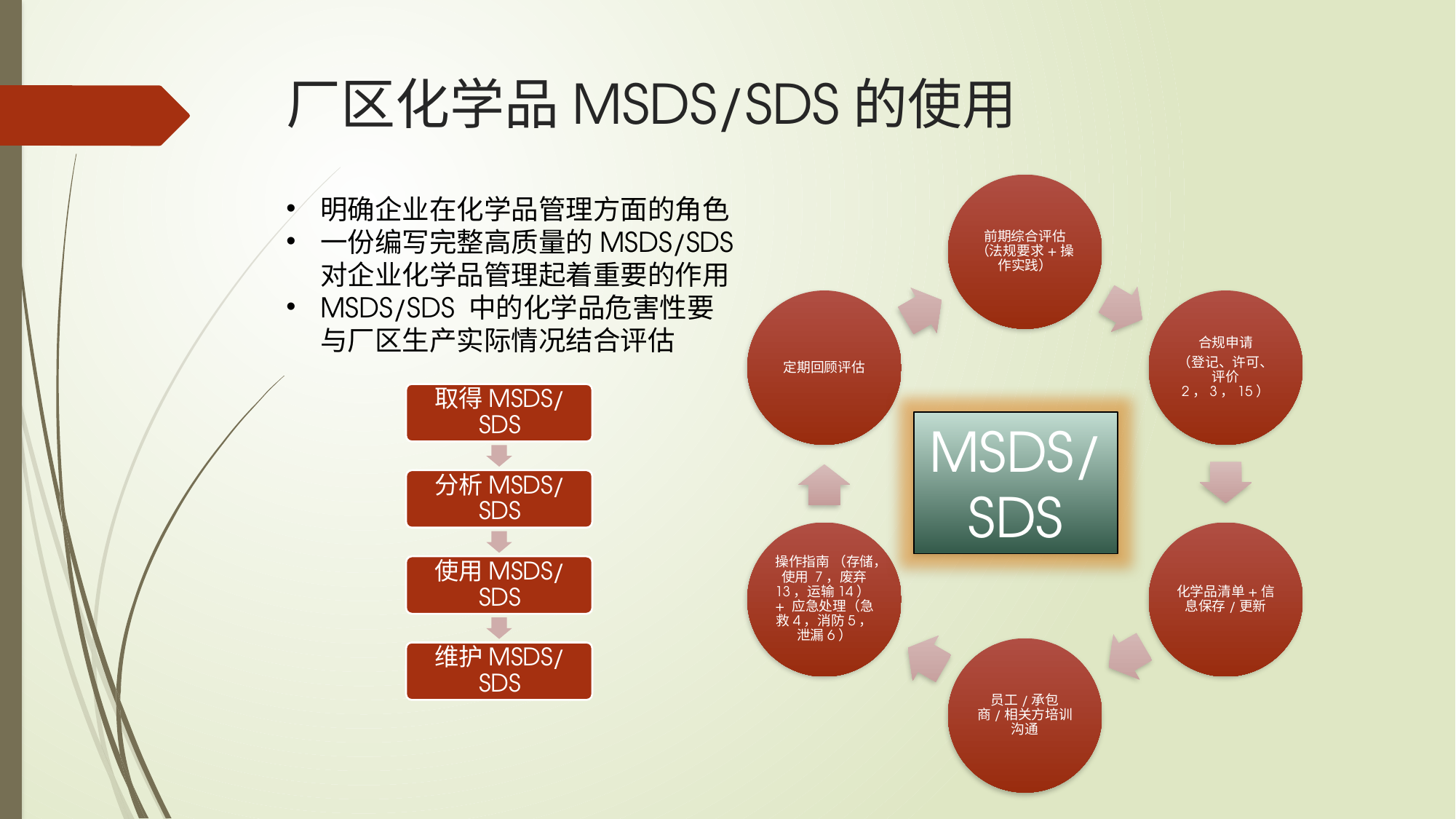

# 厂区化学品MSDS/SDS的使用
前期综合评估（法规要求+操作实践）

合规申请
（登记、许可、评价 2，3，15）

化学品清单+信息保存/更新

员工/承包商/相关方培训沟通

操作指南 （存储，使用 7，废弃 13，运输14）+ 应急处理（急救4，消防5，泄漏6）

定期回顾评估

明确企业在化学品管理方面的角色
一份编写完整高质量的MSDS/SDS 对企业化学品管理起着重要的作用
MSDS/SDS 中的化学品危害性要与厂区生产实际情况结合评估

取得MSDS/SDS

分析MSDS/SDS

使用MSDS/SDS

维护MSDS/SDS
MSDS/SDS